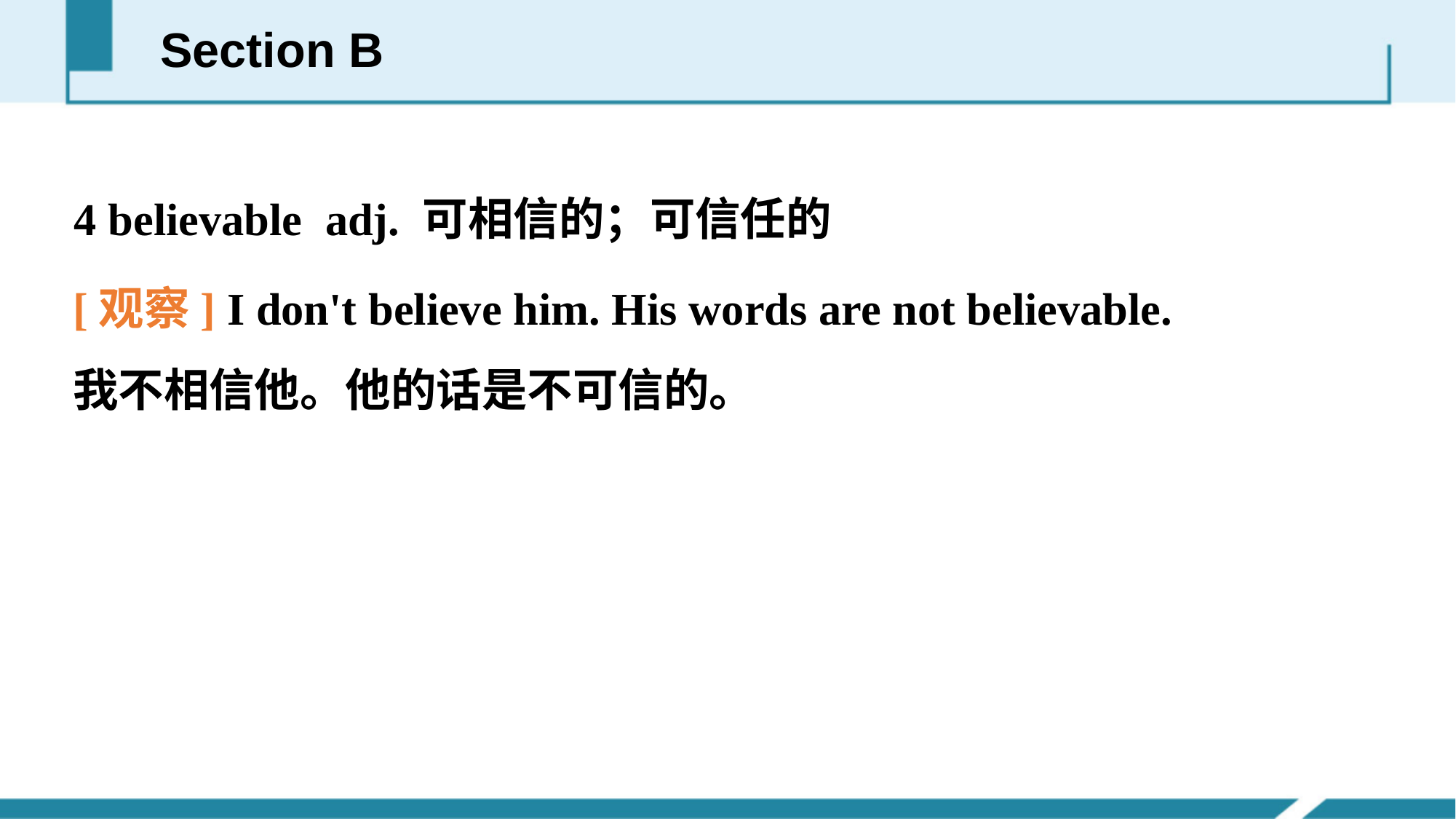

Section B
4 believable  adj. 可相信的；可信任的
[观察] I don't believe him. His words are not believable.
我不相信他。他的话是不可信的。